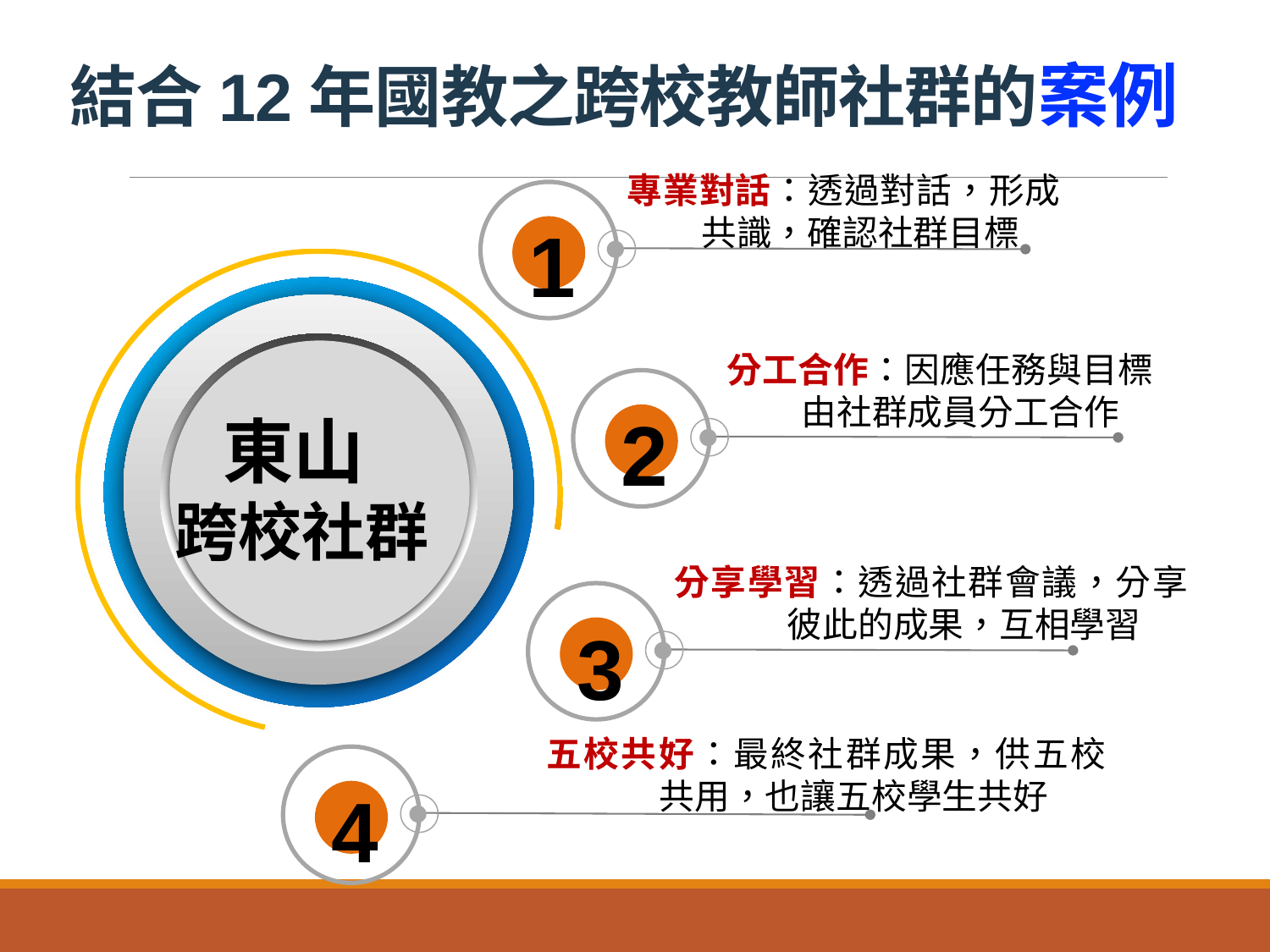

# 結合12年國教之跨校教師社群的案例
專業對話：透過對話，形成共識，確認社群目標
1

分工合作：因應任務與目標由社群成員分工合作
2

東山
跨校社群
分享學習：透過社群會議，分享彼此的成果，互相學習
3

五校共好：最終社群成果，供五校共用，也讓五校學生共好
4